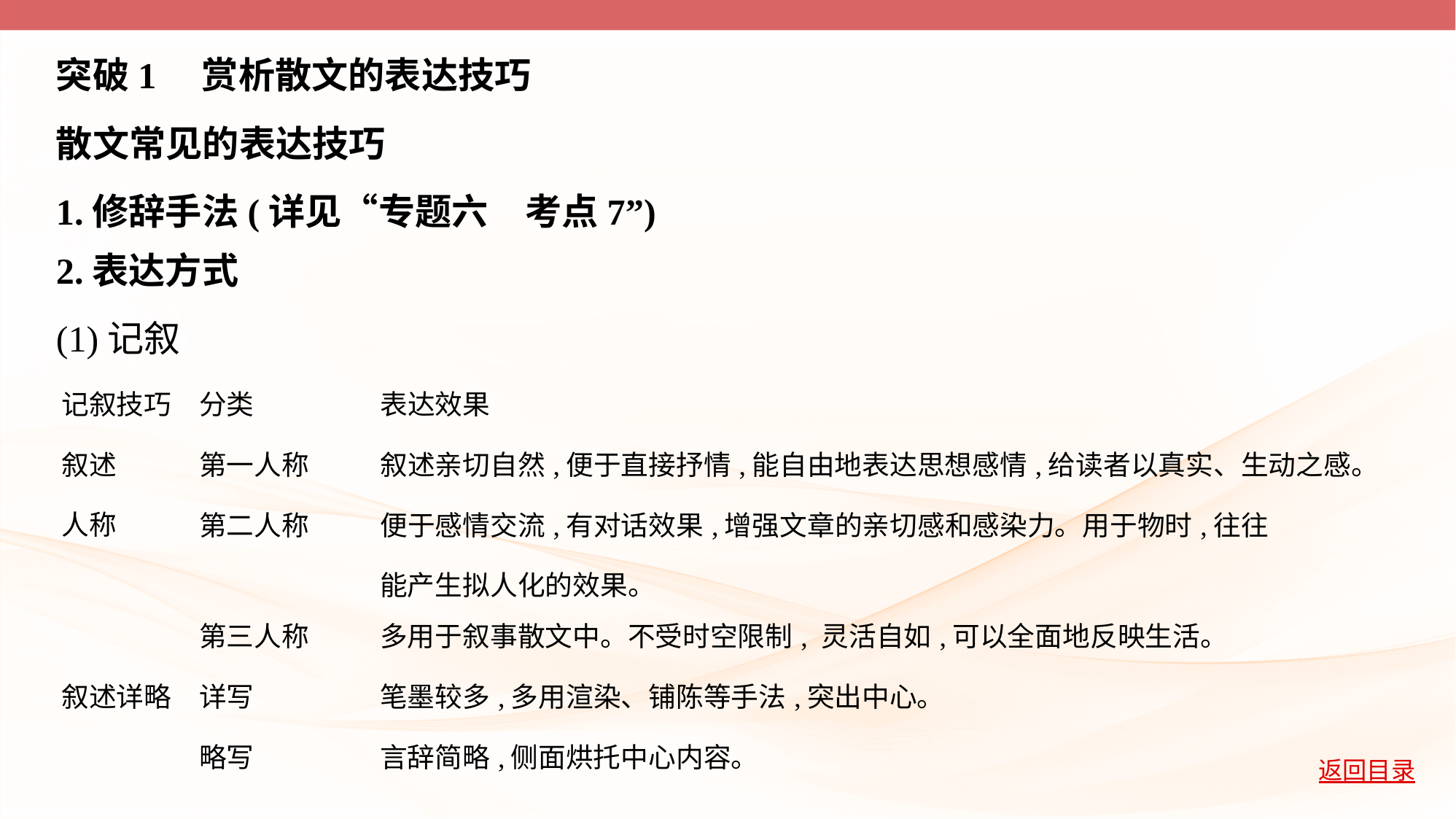

突破1　赏析散文的表达技巧
散文常见的表达技巧
1.修辞手法(详见“专题六　考点7”)
2.表达方式
(1)记叙
| 记叙技巧 | 分类 | 表达效果 |
| --- | --- | --- |
| 叙述 人称 | 第一人称 | 叙述亲切自然,便于直接抒情,能自由地表达思想感情,给读者以真实、生动之感。 |
|  | 第二人称 | 便于感情交流,有对话效果,增强文章的亲切感和感染力。用于物时,往往 能产生拟人化的效果。 |
|  | 第三人称 | 多用于叙事散文中。不受时空限制, 灵活自如,可以全面地反映生活。 |
| 叙述详略 | 详写 | 笔墨较多,多用渲染、铺陈等手法,突出中心。 |
|  | 略写 | 言辞简略,侧面烘托中心内容。 |